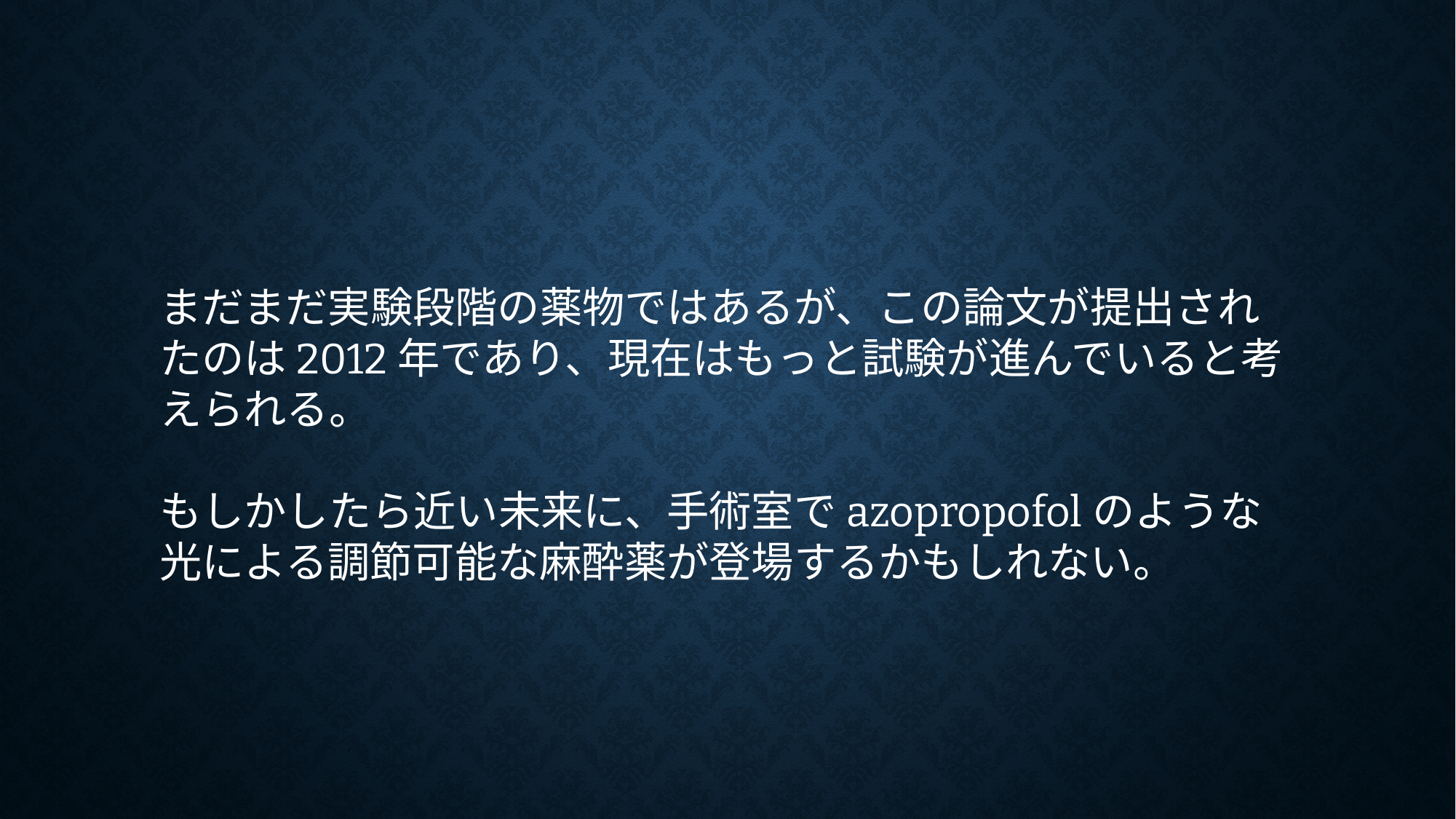

まだまだ実験段階の薬物ではあるが、この論文が提出されたのは2012年であり、現在はもっと試験が進んでいると考えられる。

もしかしたら近い未来に、手術室でazopropofolのような
光による調節可能な麻酔薬が登場するかもしれない。